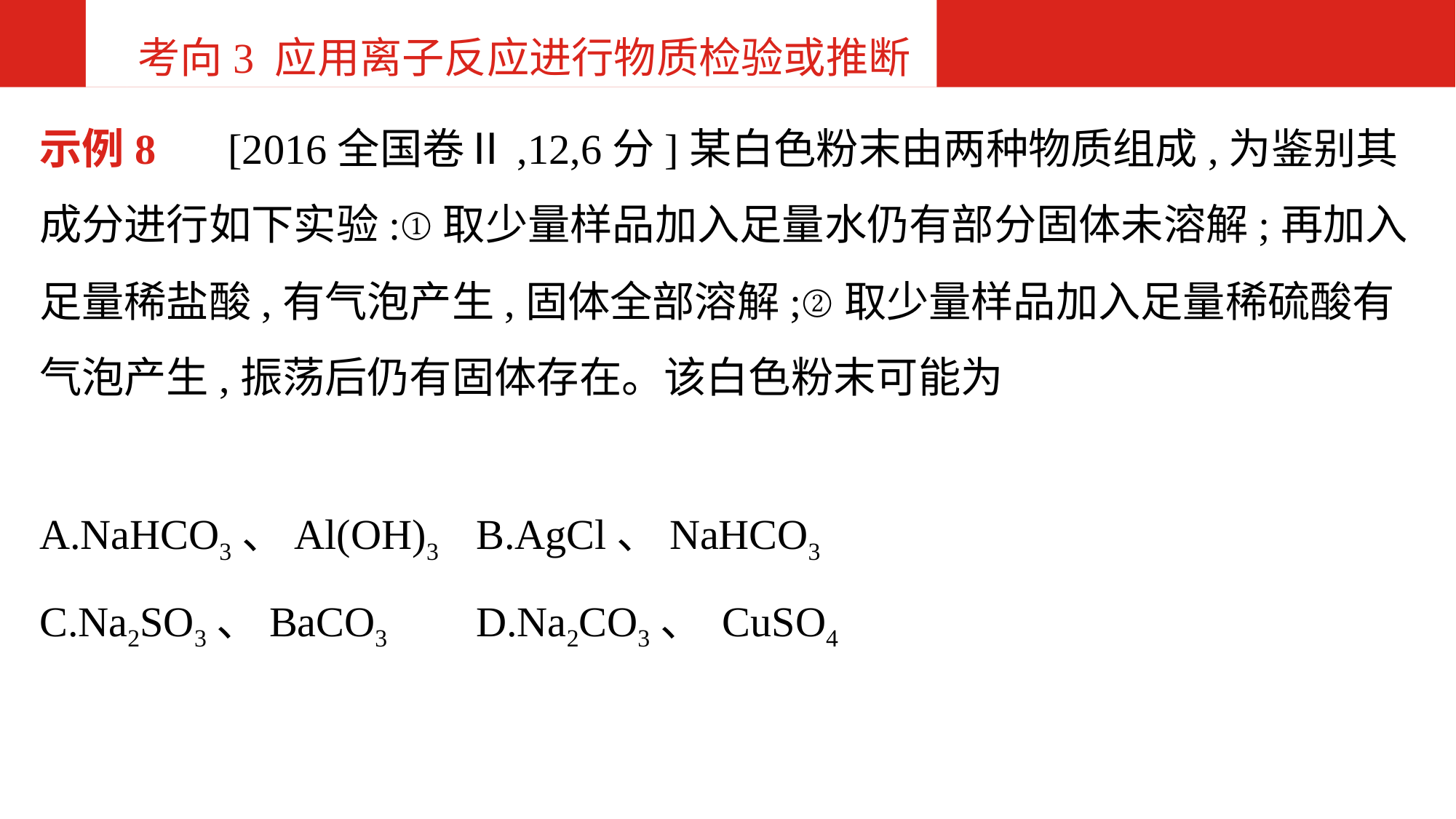

考向3 应用离子反应进行物质检验或推断

示例8　 [2016全国卷Ⅱ,12,6分]某白色粉末由两种物质组成,为鉴别其成分进行如下实验:①取少量样品加入足量水仍有部分固体未溶解;再加入足量稀盐酸,有气泡产生,固体全部溶解;②取少量样品加入足量稀硫酸有气泡产生,振荡后仍有固体存在。该白色粉末可能为
A.NaHCO3、Al(OH)3	B.AgCl、NaHCO3
C.Na2SO3、BaCO3	D.Na2CO3、 CuSO4